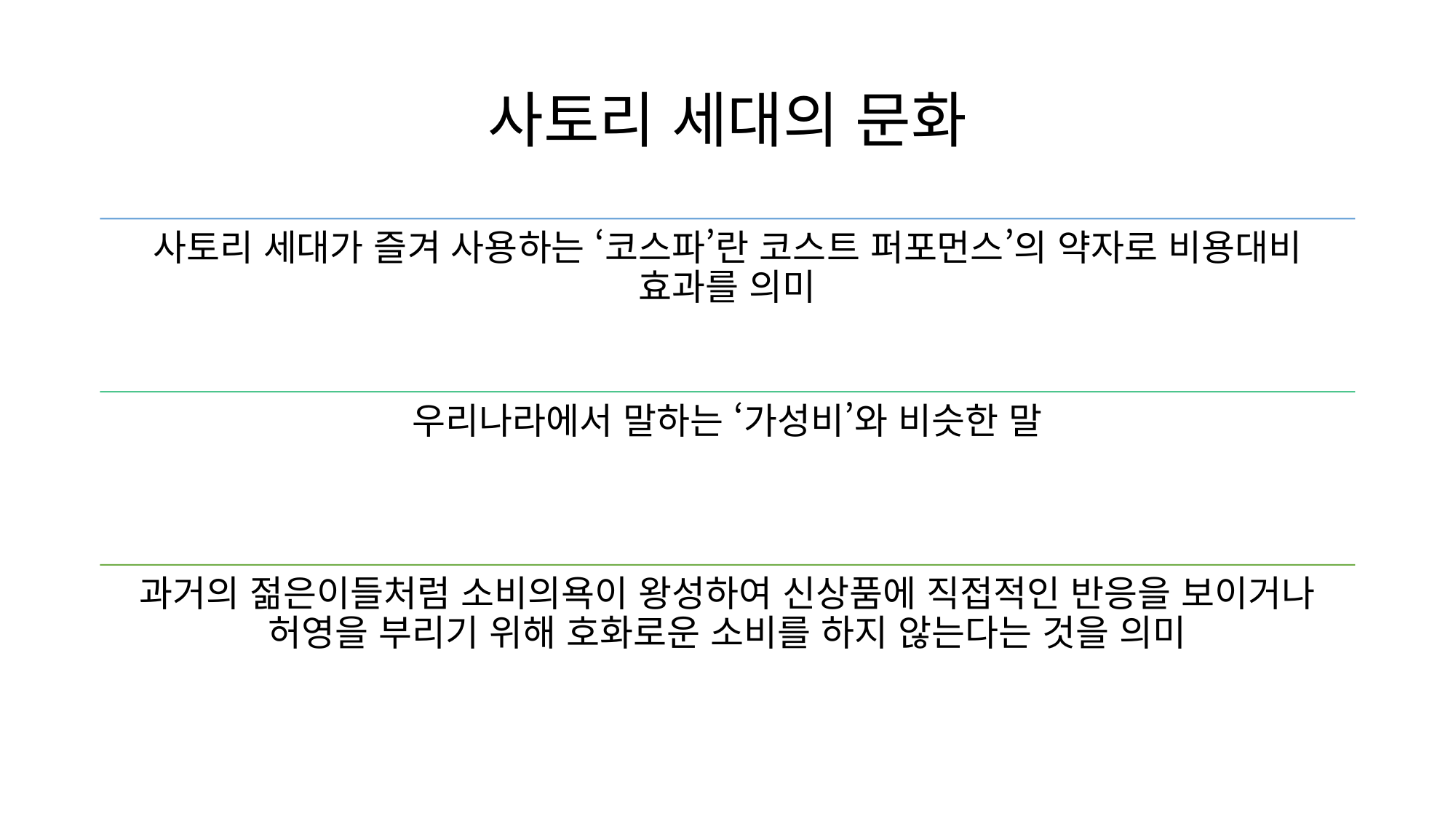

# 사토리 세대의 문화
사토리 세대가 즐겨 사용하는 ‘코스파’란 코스트 퍼포먼스’의 약자로 비용대비 효과를 의미
우리나라에서 말하는 ‘가성비’와 비슷한 말
과거의 젊은이들처럼 소비의욕이 왕성하여 신상품에 직접적인 반응을 보이거나 허영을 부리기 위해 호화로운 소비를 하지 않는다는 것을 의미